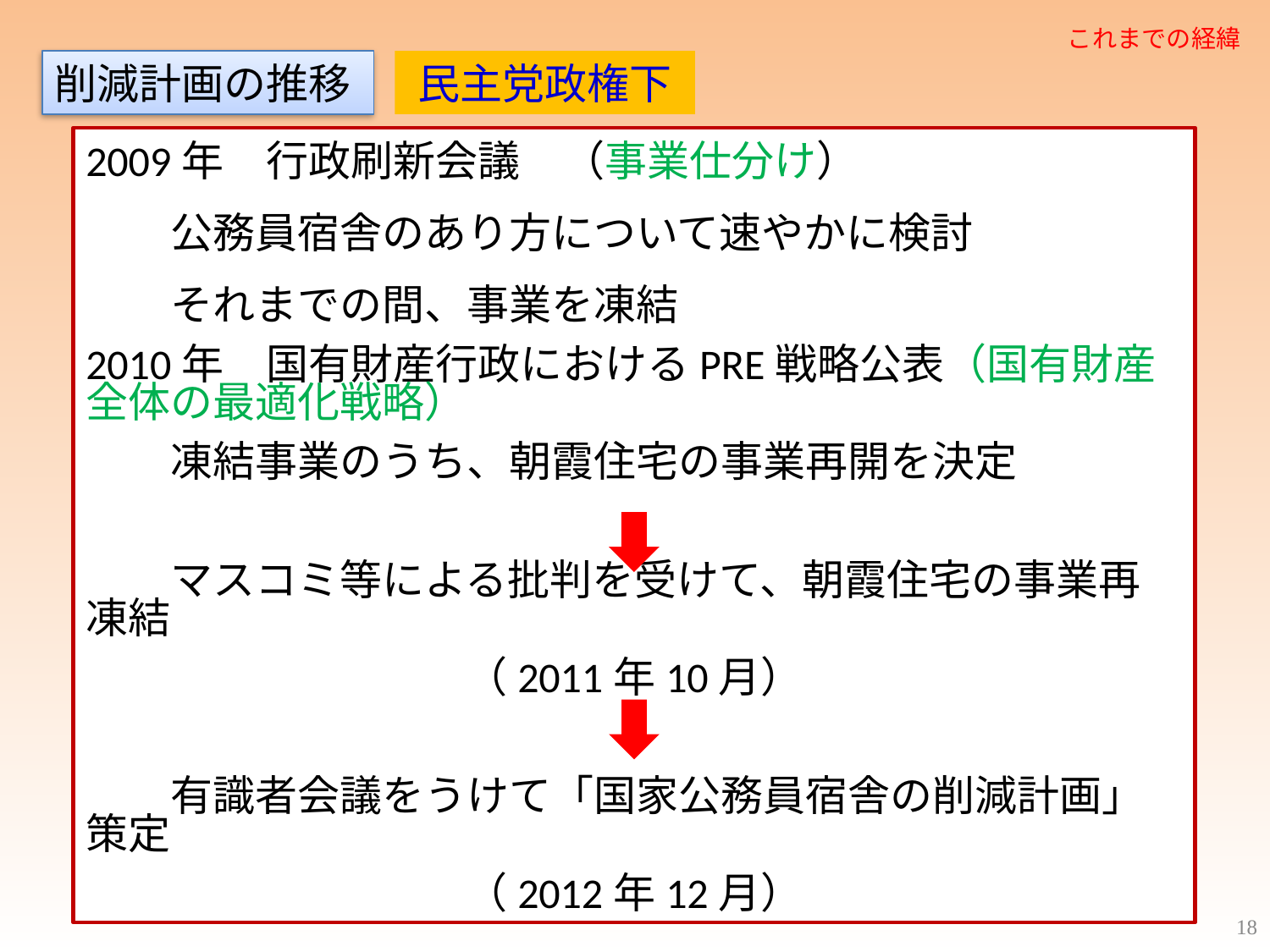

これまでの経緯
削減計画の推移
民主党政権下
2009年　行政刷新会議　（事業仕分け）
　　公務員宿舎のあり方について速やかに検討
　　それまでの間、事業を凍結
2010年　国有財産行政におけるPRE戦略公表（国有財産全体の最適化戦略）
　　凍結事業のうち、朝霞住宅の事業再開を決定

　　マスコミ等による批判を受けて、朝霞住宅の事業再凍結
（2011年10月）

　　有識者会議をうけて「国家公務員宿舎の削減計画」策定
（2012年12月）

18